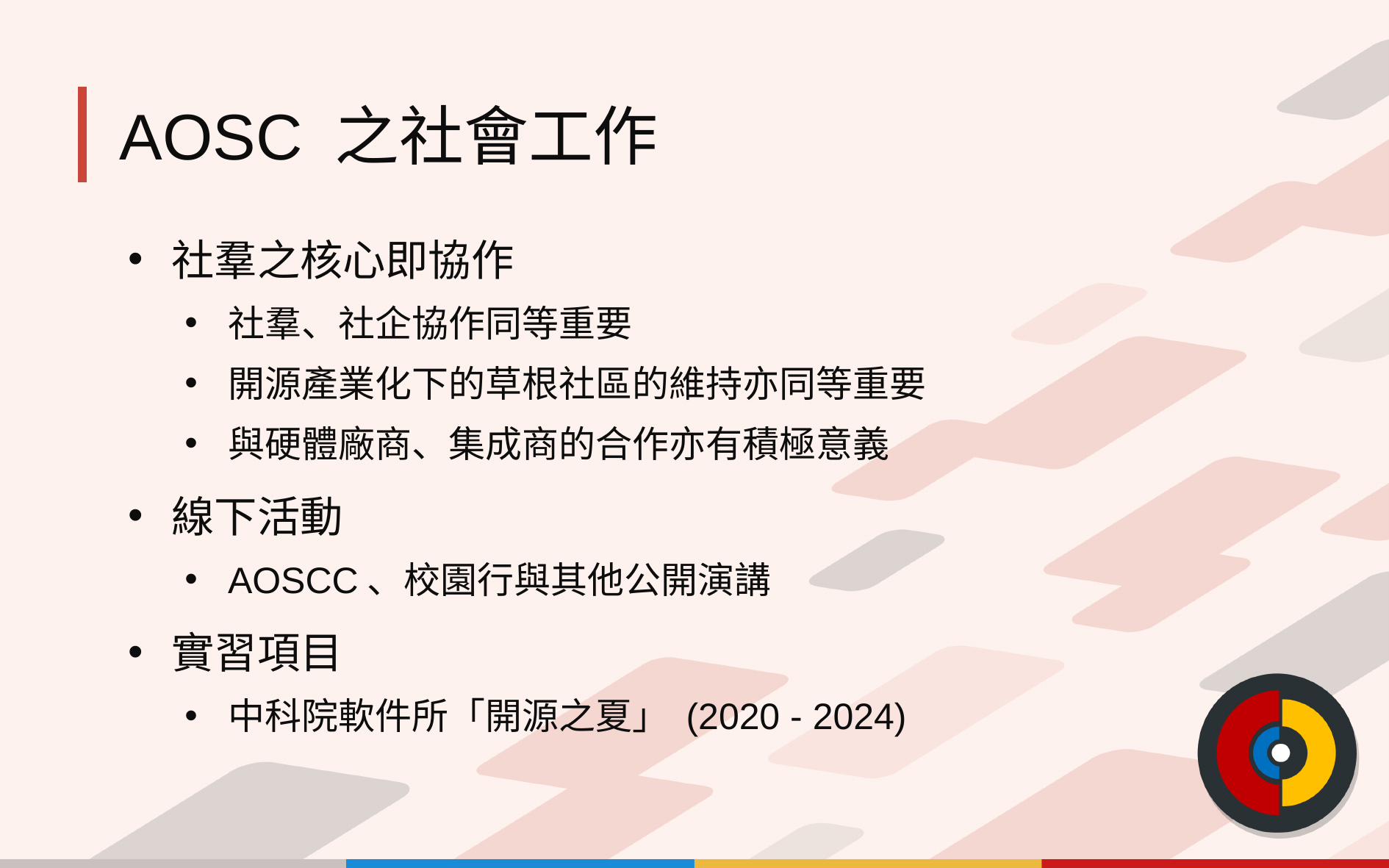

# AOSC 之社會工作
社羣之核心即協作
社羣、社企協作同等重要
開源產業化下的草根社區的維持亦同等重要
與硬體廠商、集成商的合作亦有積極意義
線下活動
AOSCC、校園行與其他公開演講
實習項目
中科院軟件所「開源之夏」 (2020 - 2024)